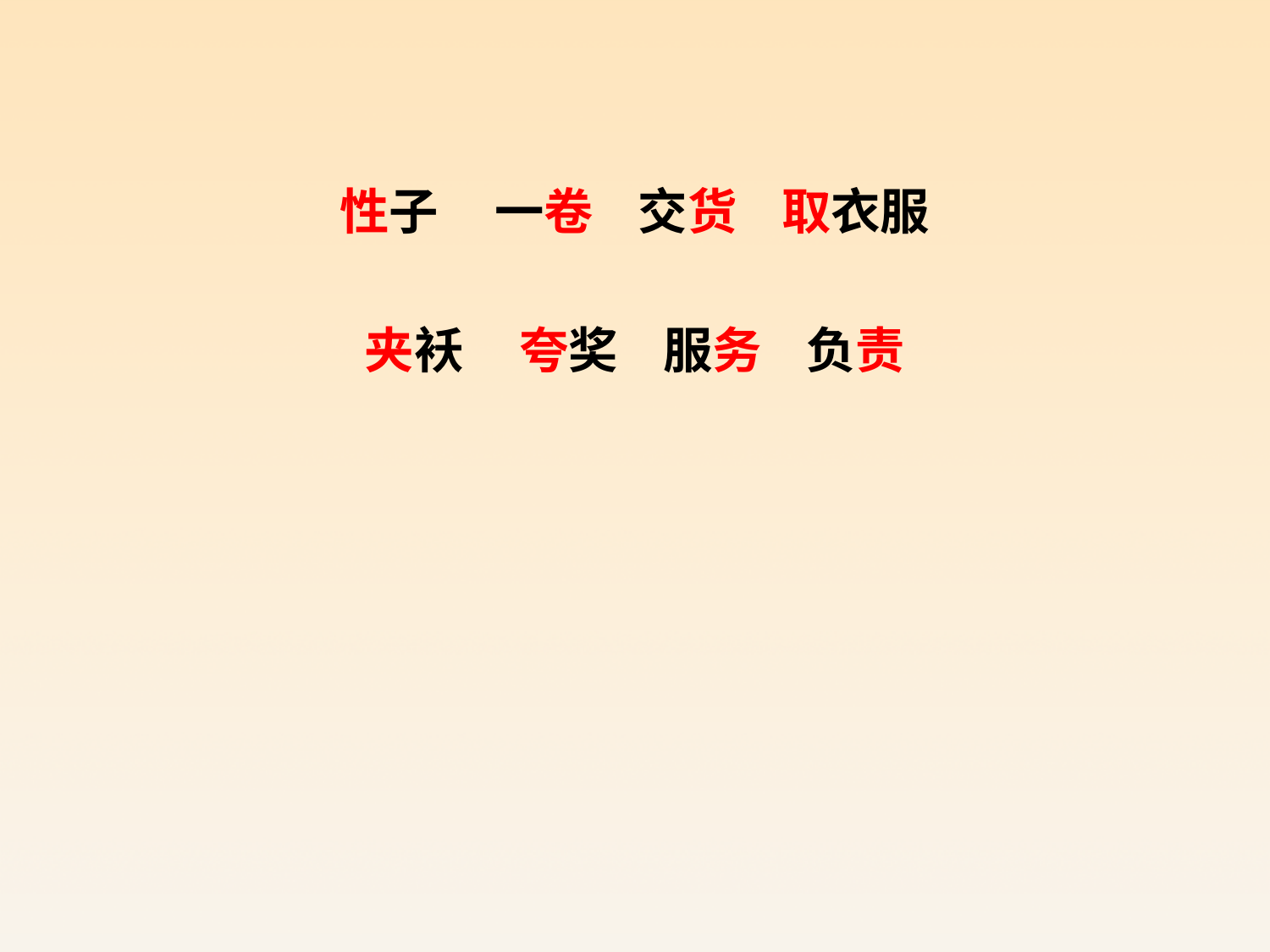

性子     一卷    交货    取衣服

夹袄     夸奖    服务    负责